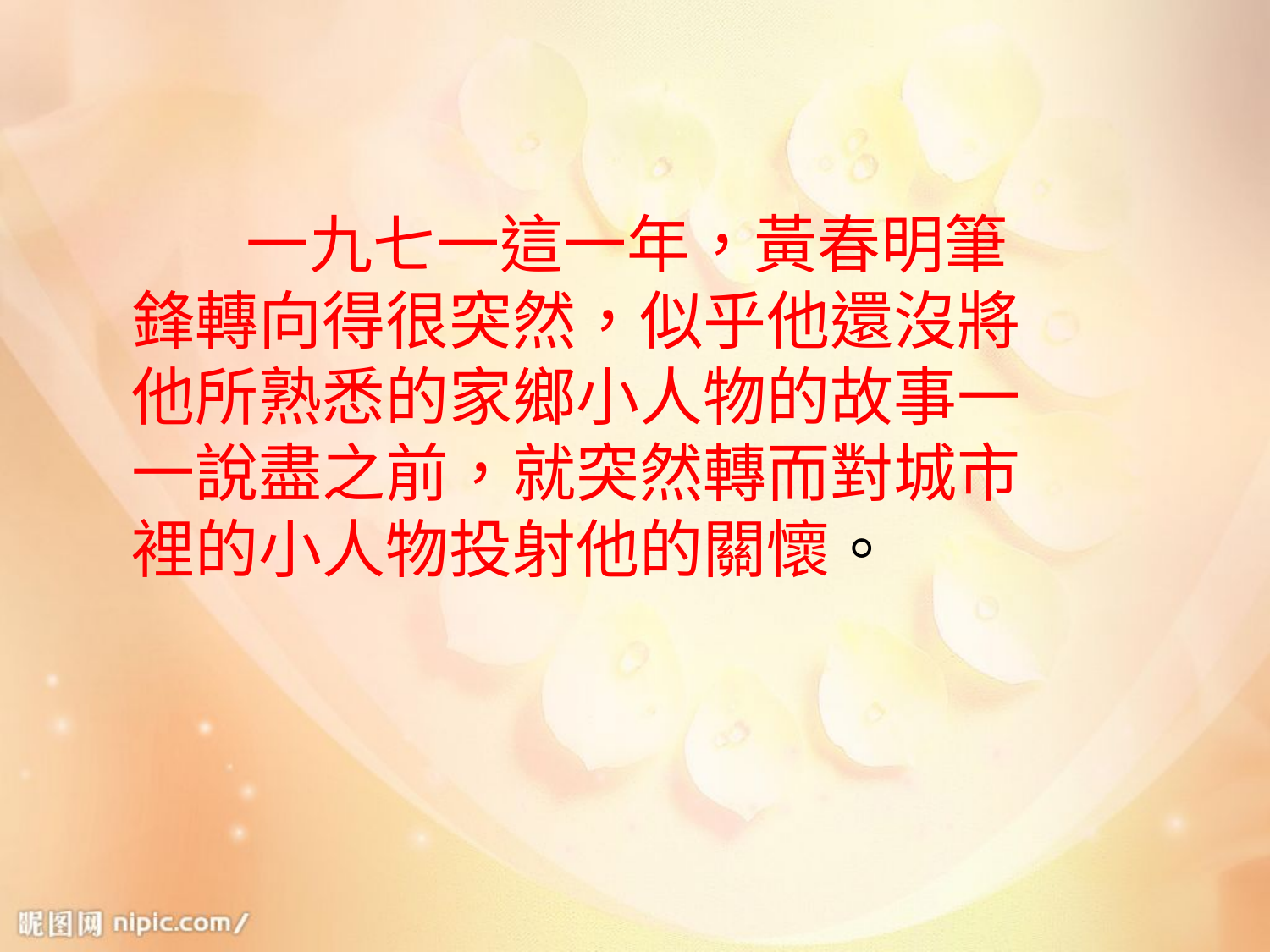

一九七一這一年，黃春明筆鋒轉向得很突然，似乎他還沒將他所熟悉的家鄉小人物的故事一一說盡之前，就突然轉而對城市裡的小人物投射他的關懷。